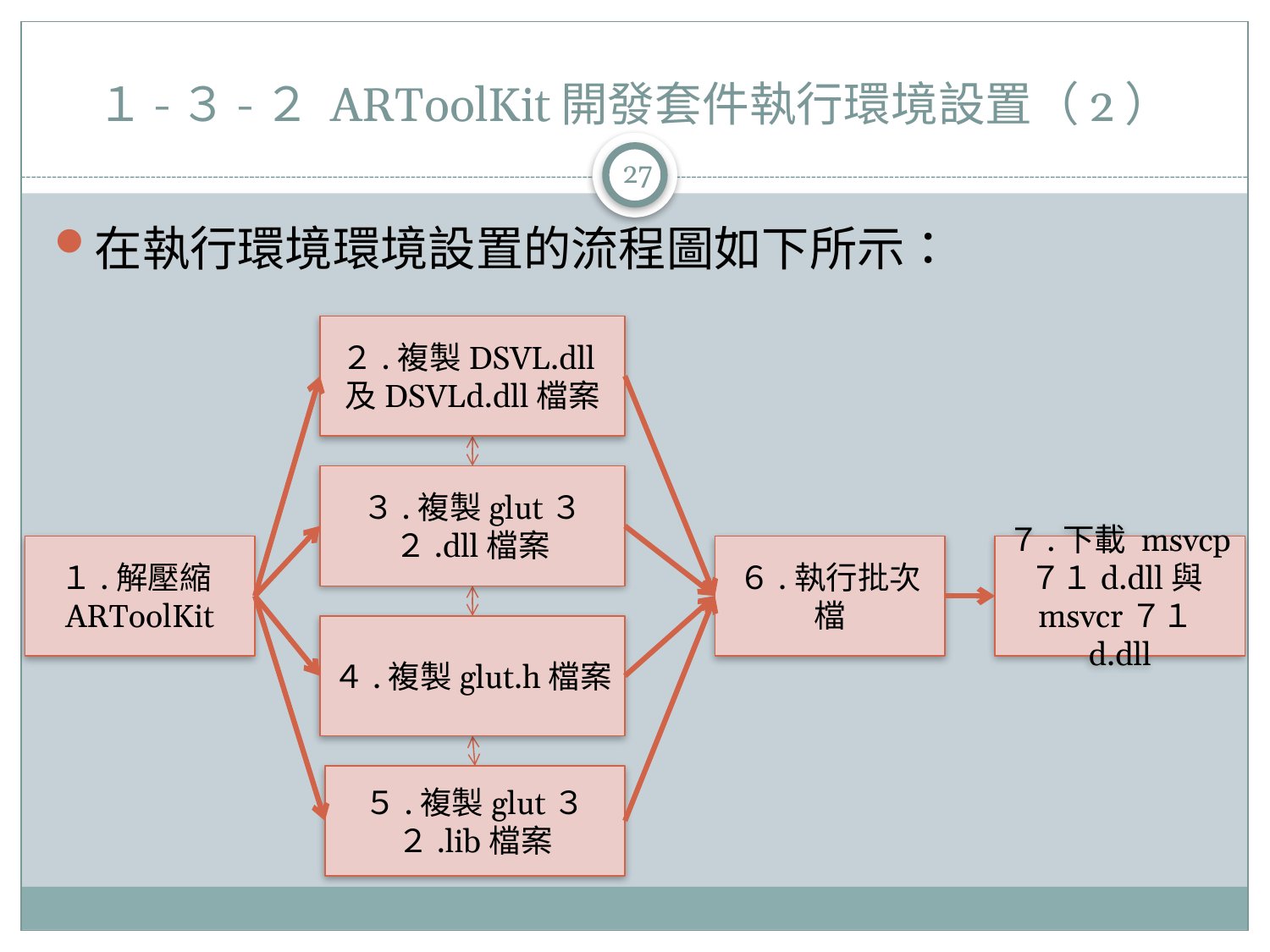

# １-３-２ ARToolKit開發套件執行環境設置（2）
27
在執行環境環境設置的流程圖如下所示：

２.複製DSVL.dll及DSVLd.dll檔案
３.複製glut３２.dll檔案
１.解壓縮ARToolKit
６.執行批次檔
７.下載 msvcp７１d.dll與msvcr７１d.dll
４.複製glut.h檔案
５.複製glut３２.lib檔案